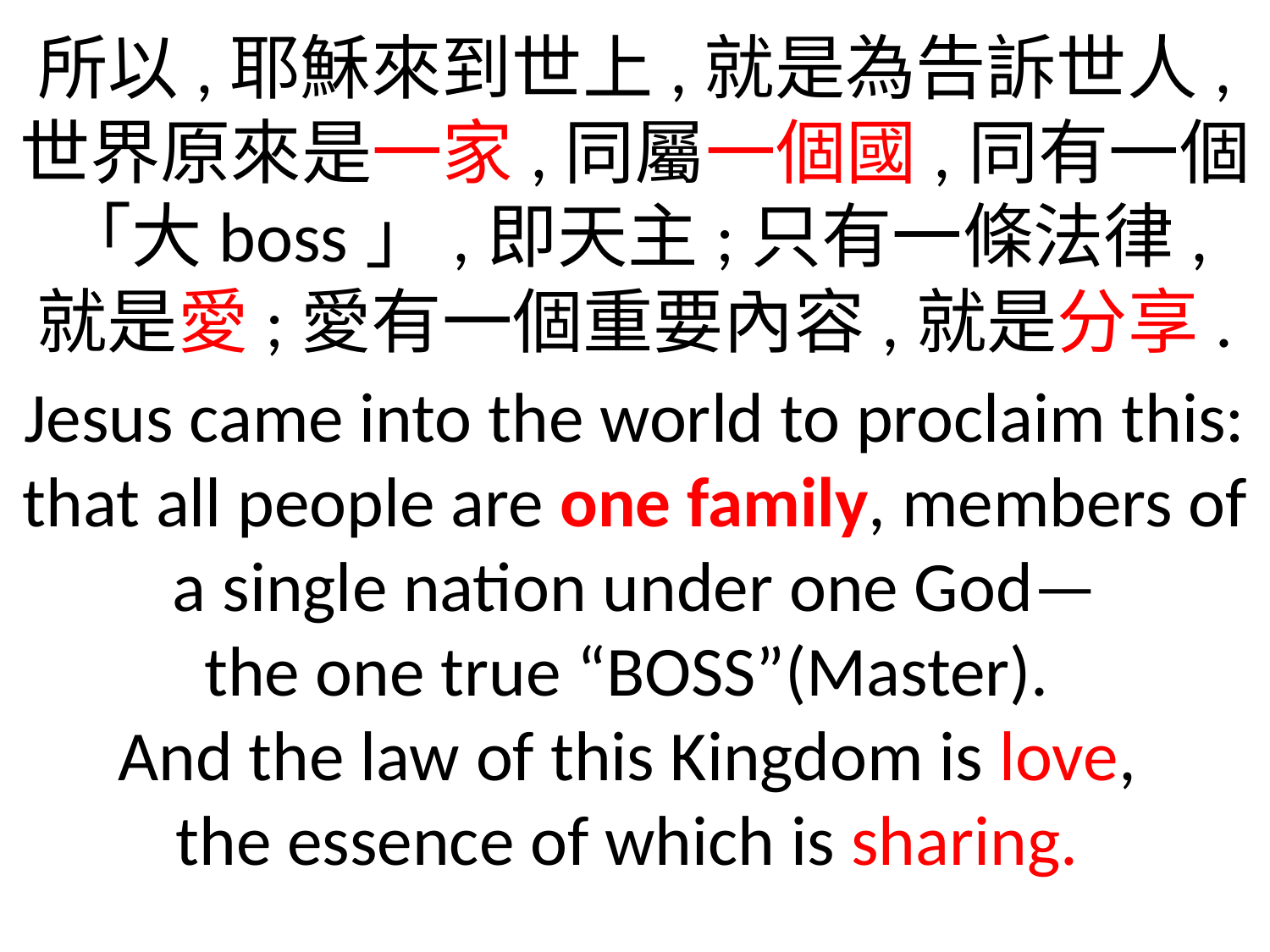

所以,耶穌來到世上,就是為告訴世人,
世界原來是一家,同屬一個國,同有一個
「大boss」,即天主;只有一條法律,
就是愛;愛有一個重要內容,就是分享.
Jesus came into the world to proclaim this: that all people are one family, members of a single nation under one God—
the one true “BOSS”(Master).
And the law of this Kingdom is love,
the essence of which is sharing.